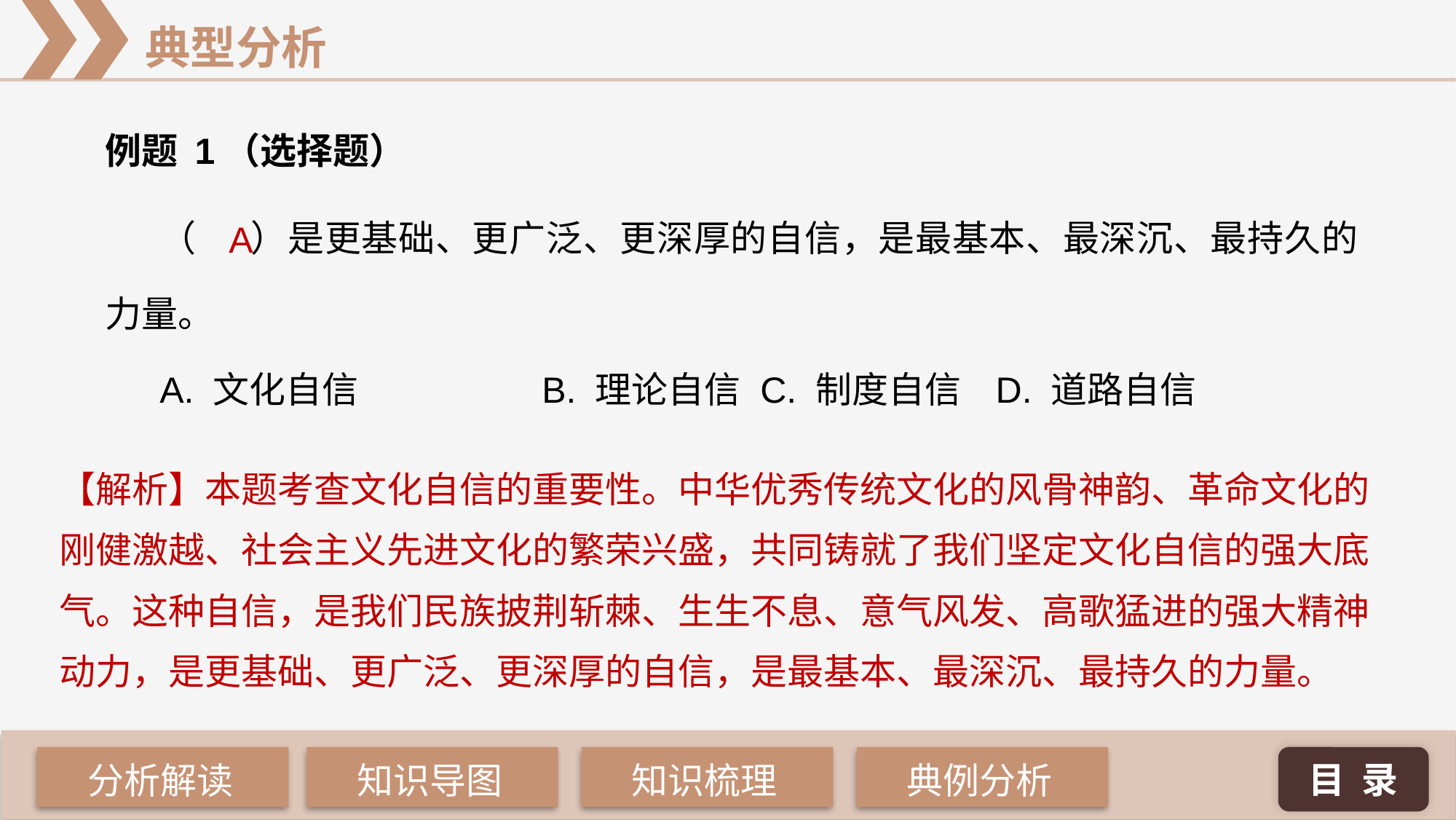

例题 1（选择题）
（ 	    ）是更基础、更广泛、更深厚的自信，是最基本、最深沉、最持久的力量。
A. 文化自信 		B. 理论自信 	C. 制度自信	 D. 道路自信
A
【解析】本题考查文化自信的重要性。中华优秀传统文化的风骨神韵、革命文化的刚健激越、社会主义先进文化的繁荣兴盛，共同铸就了我们坚定文化自信的强大底气。这种自信，是我们民族披荆斩棘、生生不息、意气风发、高歌猛进的强大精神动力，是更基础、更广泛、更深厚的自信，是最基本、最深沉、最持久的力量。